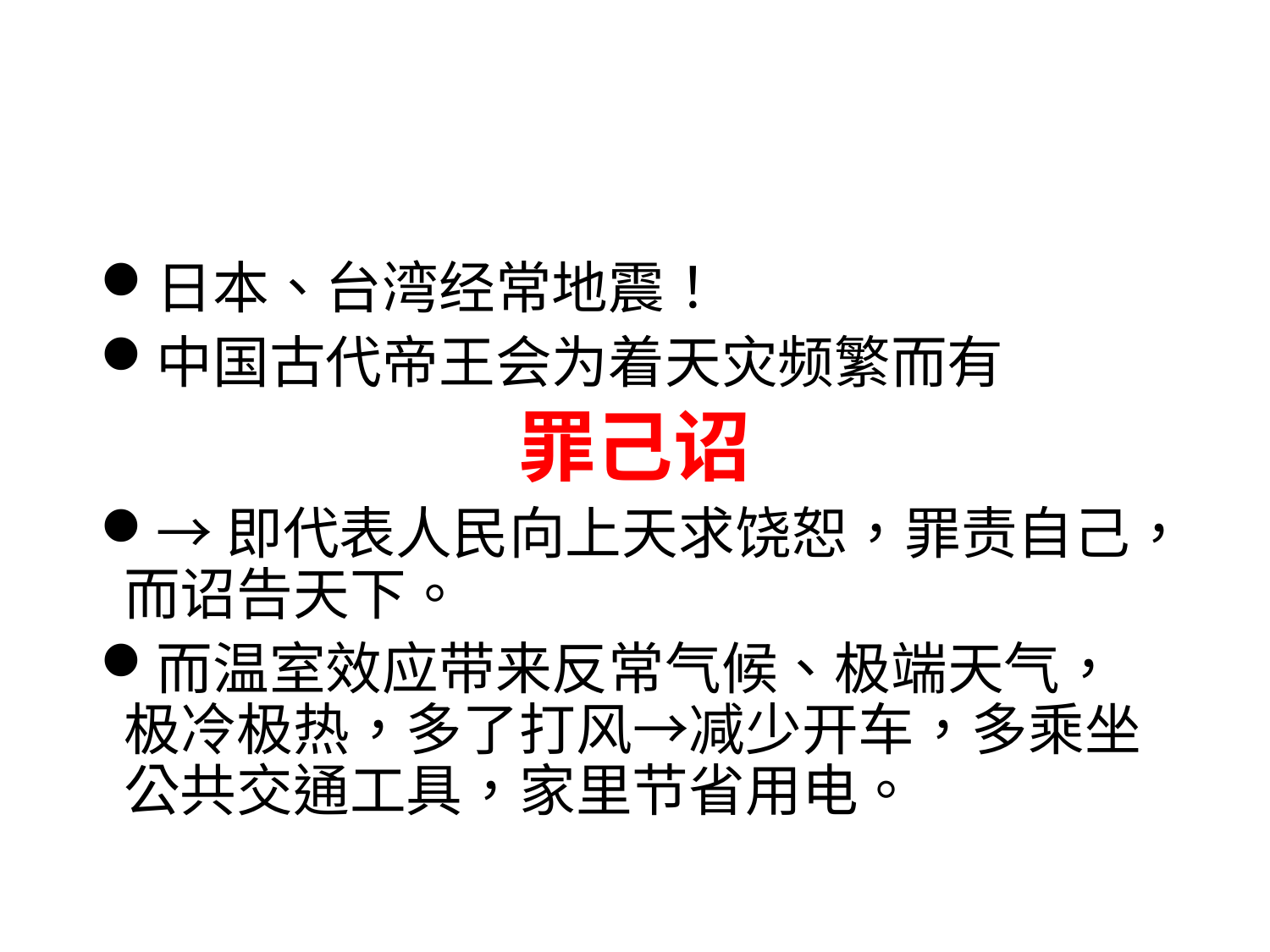

#
日本、台湾经常地震！
中国古代帝王会为着天灾频繁而有
罪己诏
→即代表人民向上天求饶恕，罪责自己，而诏告天下。
而温室效应带来反常气候、极端天气，极冷极热，多了打风→减少开车，多乘坐公共交通工具，家里节省用电。